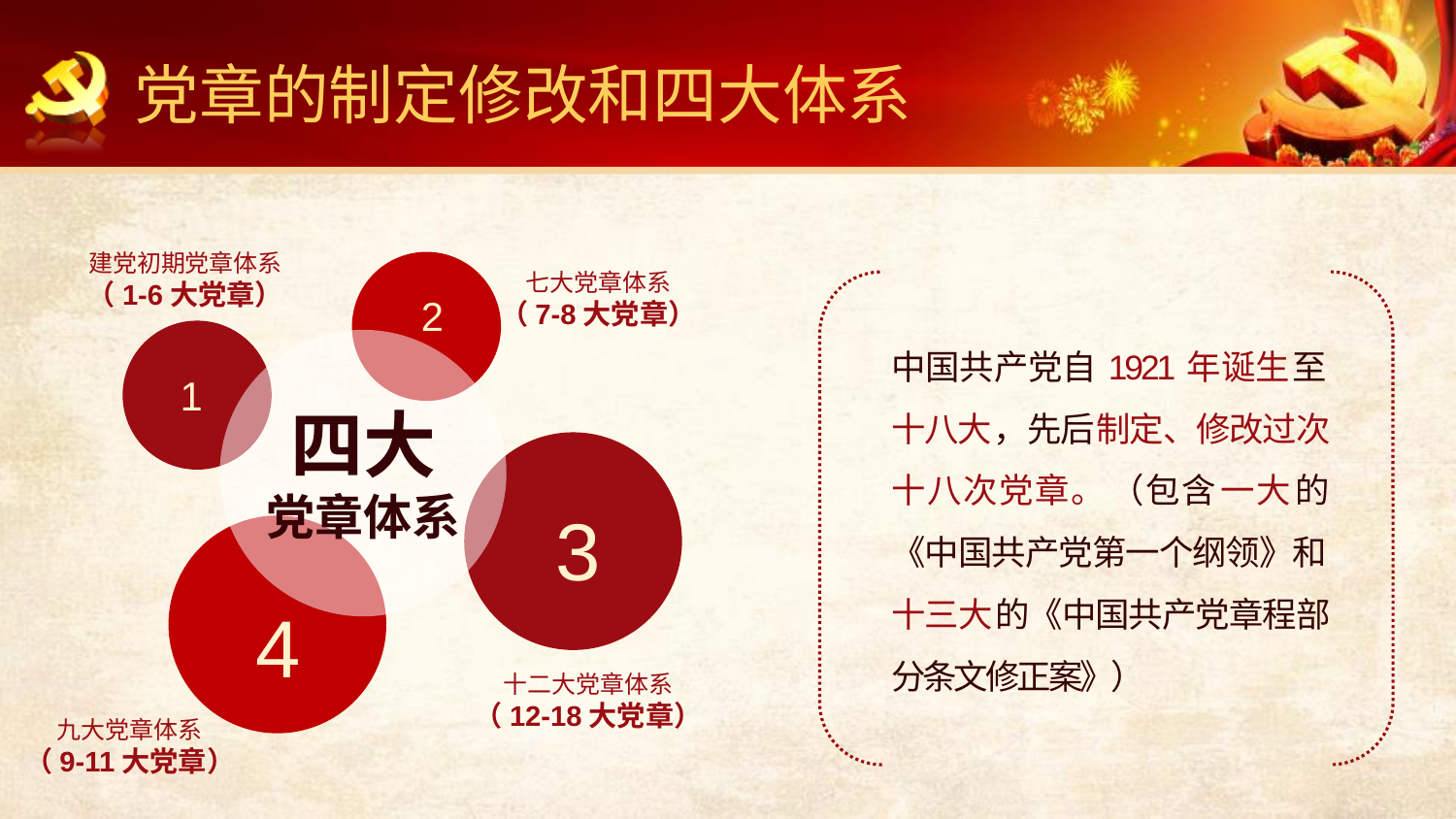

党章的制定修改和四大体系
建党初期党章体系
（1-6大党章）

1

七大党章体系
2
（7-8大党章）

中国共产党自1921年诞生至十八大，先后制定、修改过次十八次党章。（包含一大的《中国共产党第一个纲领》和十三大的《中国共产党章程部分条文修正案》）

四大
党章体系

3
十二大党章体系
（12-18大党章）

4
九大党章体系
（9-11大党章）